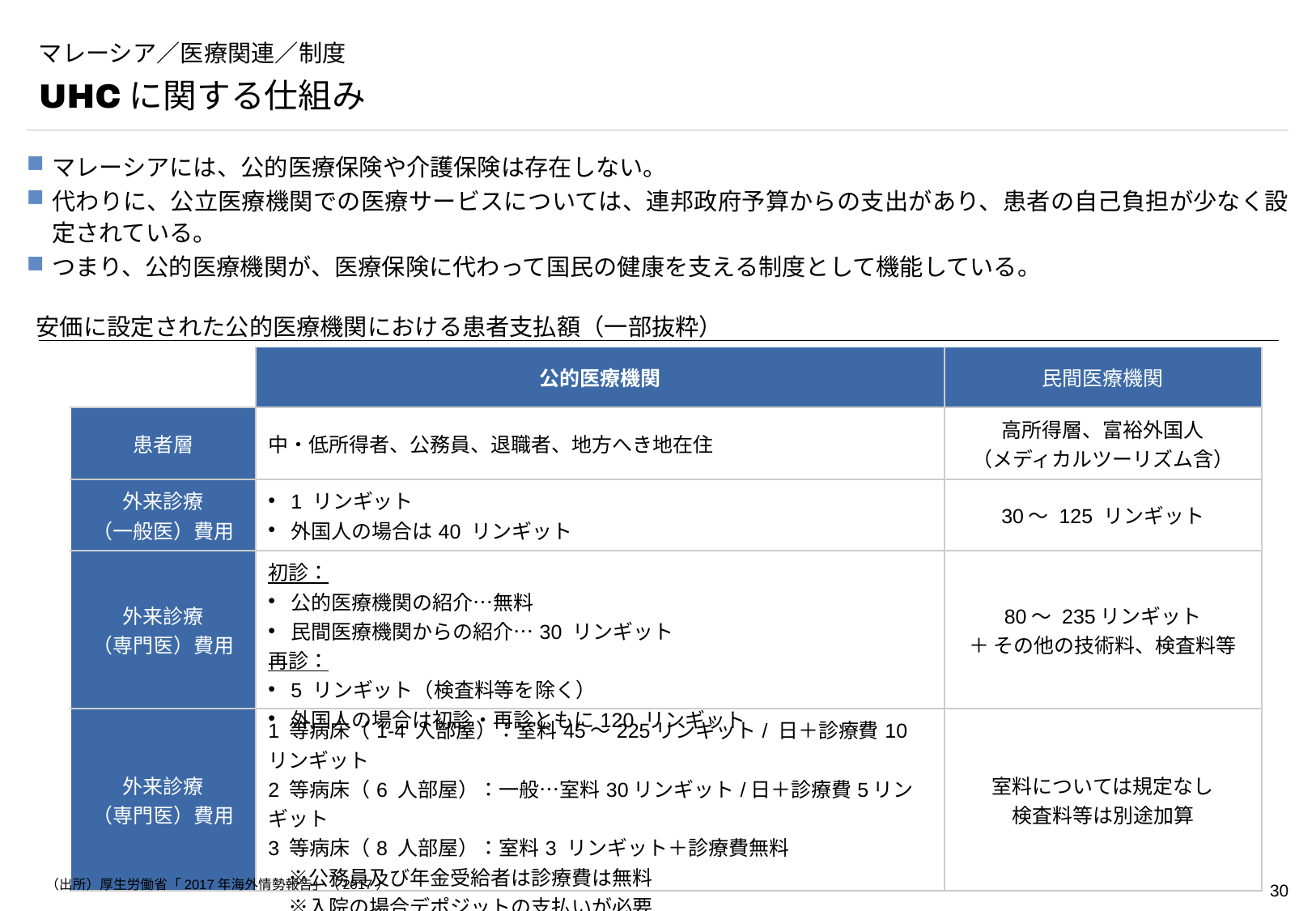

# マレーシア／医療関連／制度
UHCに関する仕組み
マレーシアには、公的医療保険や介護保険は存在しない。
代わりに、公立医療機関での医療サービスについては、連邦政府予算からの支出があり、患者の自己負担が少なく設定されている。
つまり、公的医療機関が、医療保険に代わって国民の健康を支える制度として機能している。
安価に設定された公的医療機関における患者支払額（一部抜粋）
|  | 公的医療機関 | 民間医療機関 |
| --- | --- | --- |
| 患者層 | 中・低所得者、公務員、退職者、地方へき地在住 | 高所得層、富裕外国人 （メディカルツーリズム含） |
| 外来診療 （一般医）費用 | 1 リンギット 外国人の場合は40 リンギット | 30～ 125 リンギット |
| 外来診療 （専門医）費用 | 初診： 公的医療機関の紹介…無料 民間医療機関からの紹介…30 リンギット 再診： 5 リンギット（検査料等を除く） 外国人の場合は初診・再診ともに120 リンギット | 80～ 235リンギット ＋ その他の技術料、検査料等 |
| 外来診療 （専門医）費用 | 1 等病床（1‐4 人部屋）：室料45～225リンギット/ 日＋診療費10 リンギット 2 等病床（6 人部屋）：一般…室料30リンギット/日＋診療費5リンギット 3 等病床（8 人部屋）：室料3 リンギット＋診療費無料 　※公務員及び年金受給者は診療費は無料 　※入院の場合デポジットの支払いが必要 | 室料については規定なし 検査料等は別途加算 |
（出所）厚生労働省「2017年海外情勢報告」（2017）